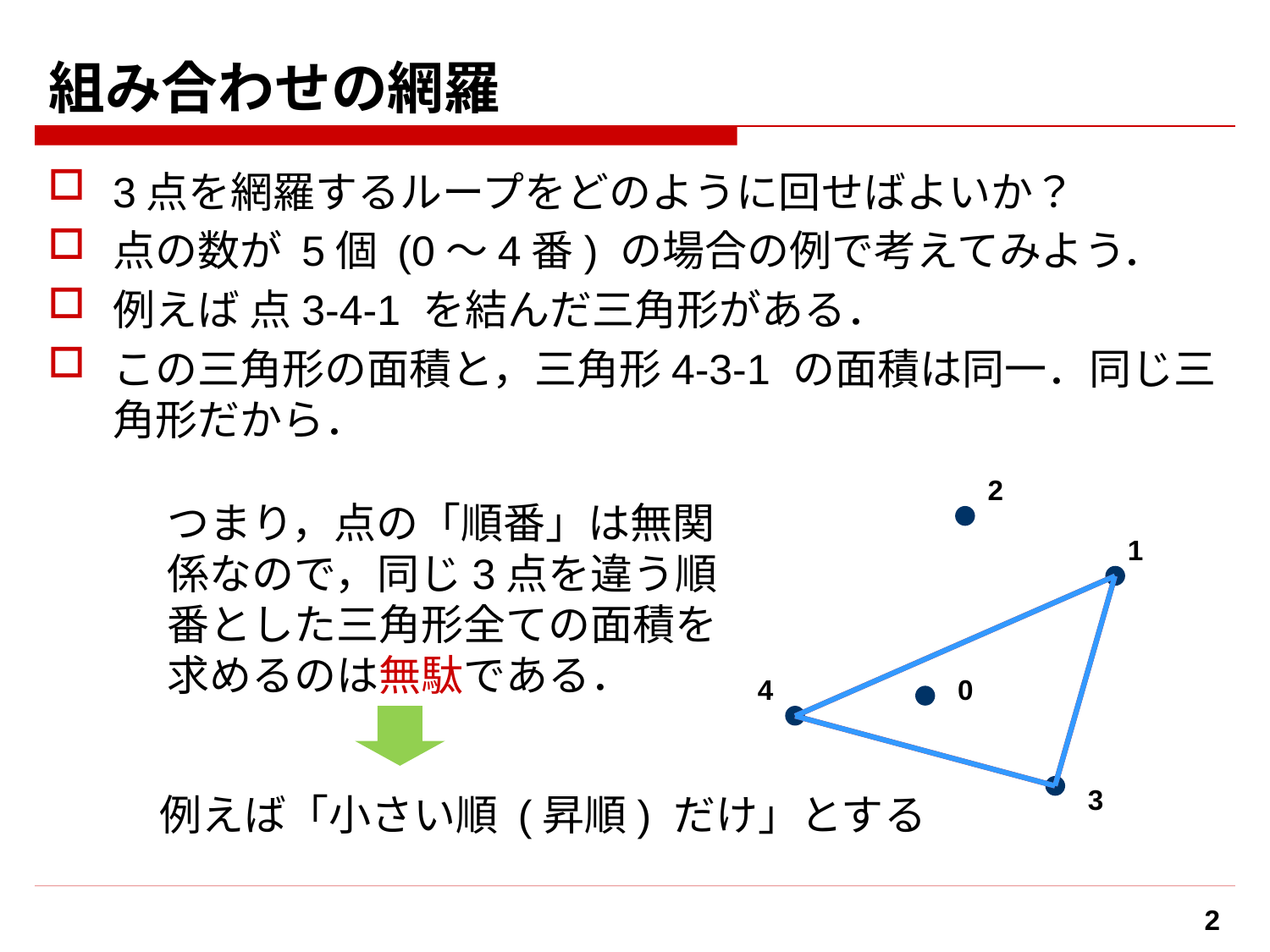

# 組み合わせの網羅
3点を網羅するループをどのように回せばよいか？
点の数が 5個 (0～4番) の場合の例で考えてみよう．
例えば 点3-4-1 を結んだ三角形がある．
この三角形の面積と，三角形4-3-1 の面積は同一．同じ三角形だから．
2

1

4
0

3
つまり，点の「順番」は無関係なので，同じ3点を違う順番とした三角形全ての面積を求めるのは無駄である．

例えば「小さい順 (昇順) だけ」とする
2